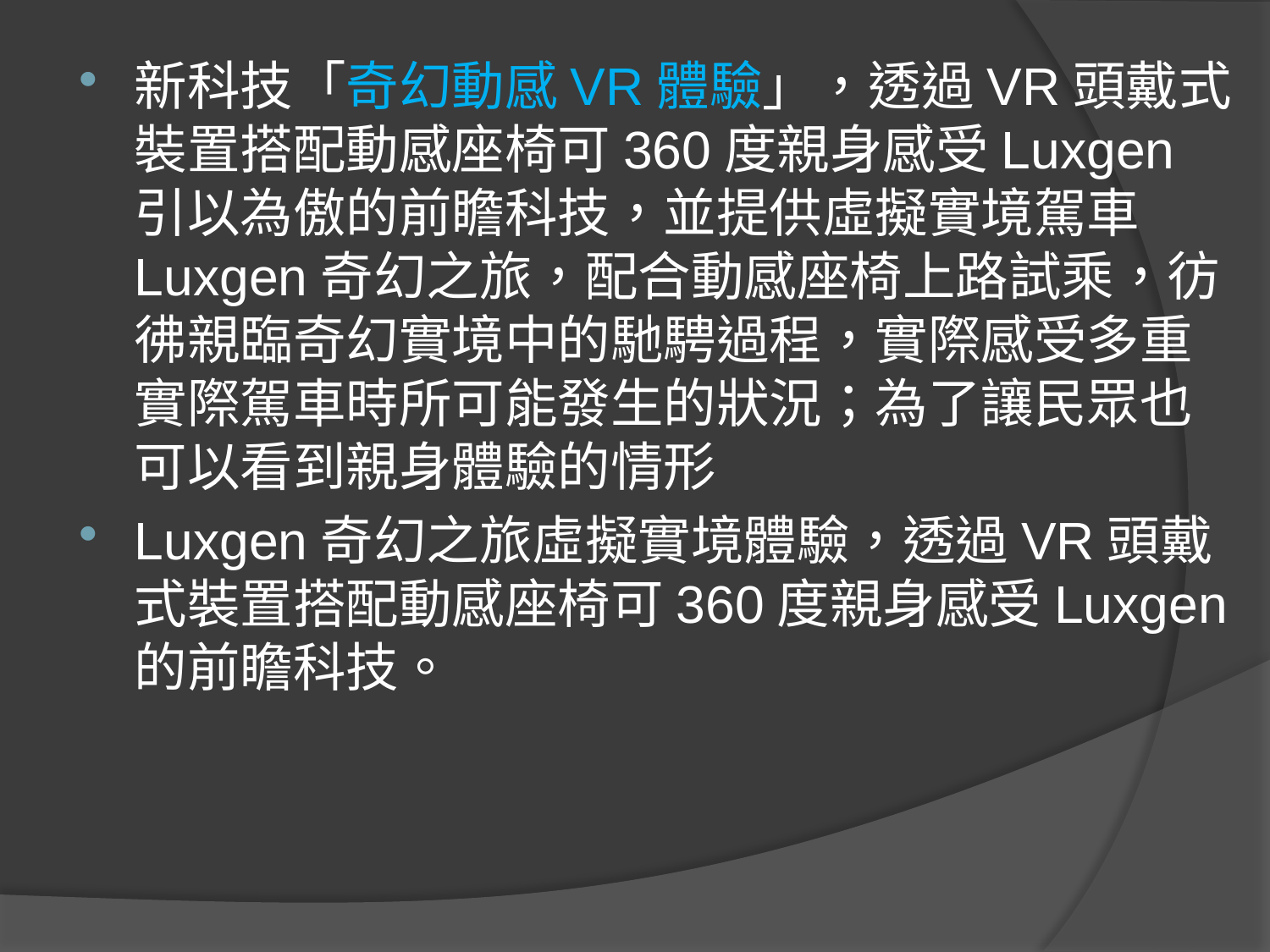

新科技「奇幻動感VR體驗」，透過VR頭戴式裝置搭配動感座椅可360度親身感受Luxgen引以為傲的前瞻科技，並提供虛擬實境駕車Luxgen奇幻之旅，配合動感座椅上路試乘，彷彿親臨奇幻實境中的馳騁過程，實際感受多重實際駕車時所可能發生的狀況；為了讓民眾也可以看到親身體驗的情形
Luxgen奇幻之旅虛擬實境體驗，透過VR頭戴式裝置搭配動感座椅可360度親身感受Luxgen的前瞻科技。